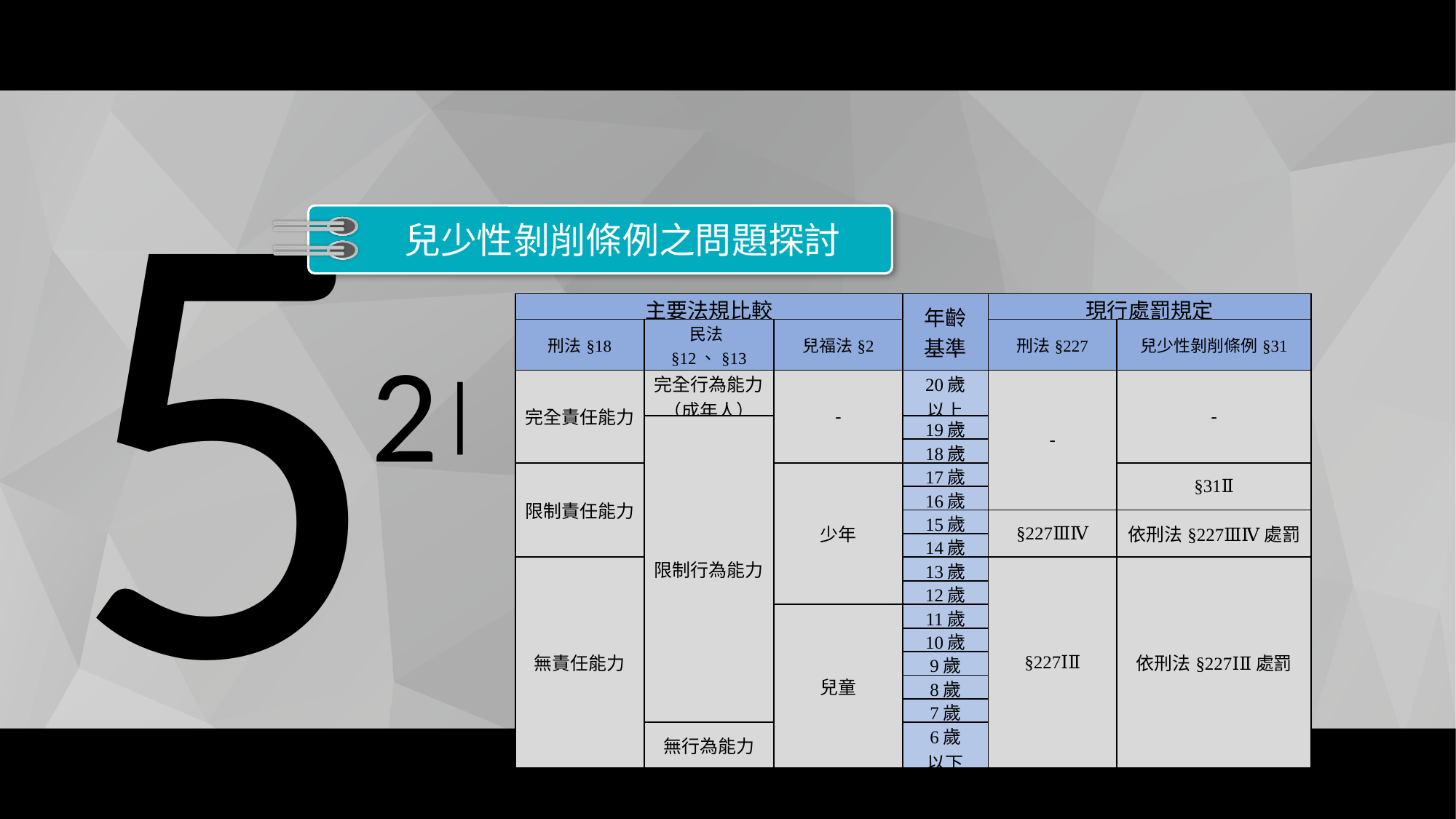

5

兒少性剝削條例之問題探討
| 主要法規比較 |  |  | 年齡 基準 | 現行處罰規定 |  |
| --- | --- | --- | --- | --- | --- |
| 刑法§18 | 民法§12、§13 | 兒福法§2 |  | 刑法§227 | 兒少性剝削條例§31 |
| 完全責任能力 | 完全行為能力 （成年人） | - | 20歲 以上 | - | - |
|  | 限制行為能力 |  | 19歲 |  |  |
|  |  |  | 18歲 |  |  |
| 限制責任能力 |  | 少年 | 17歲 |  | §31Ⅱ |
|  |  |  | 16歲 |  |  |
|  |  |  | 15歲 | §227ⅢⅣ | 依刑法§227ⅢⅣ處罰 |
|  |  |  | 14歲 |  |  |
| 無責任能力 |  |  | 13歲 | §227ⅠⅡ | 依刑法§227ⅠⅡ處罰 |
|  |  |  | 12歲 |  |  |
|  |  | 兒童 | 11歲 |  |  |
|  |  |  | 10歲 |  |  |
|  |  |  | 9歲 |  |  |
|  |  |  | 8歲 |  |  |
|  |  |  | 7歲 |  |  |
|  | 無行為能力 |  | 6歲 以下 |  |  |
2
|